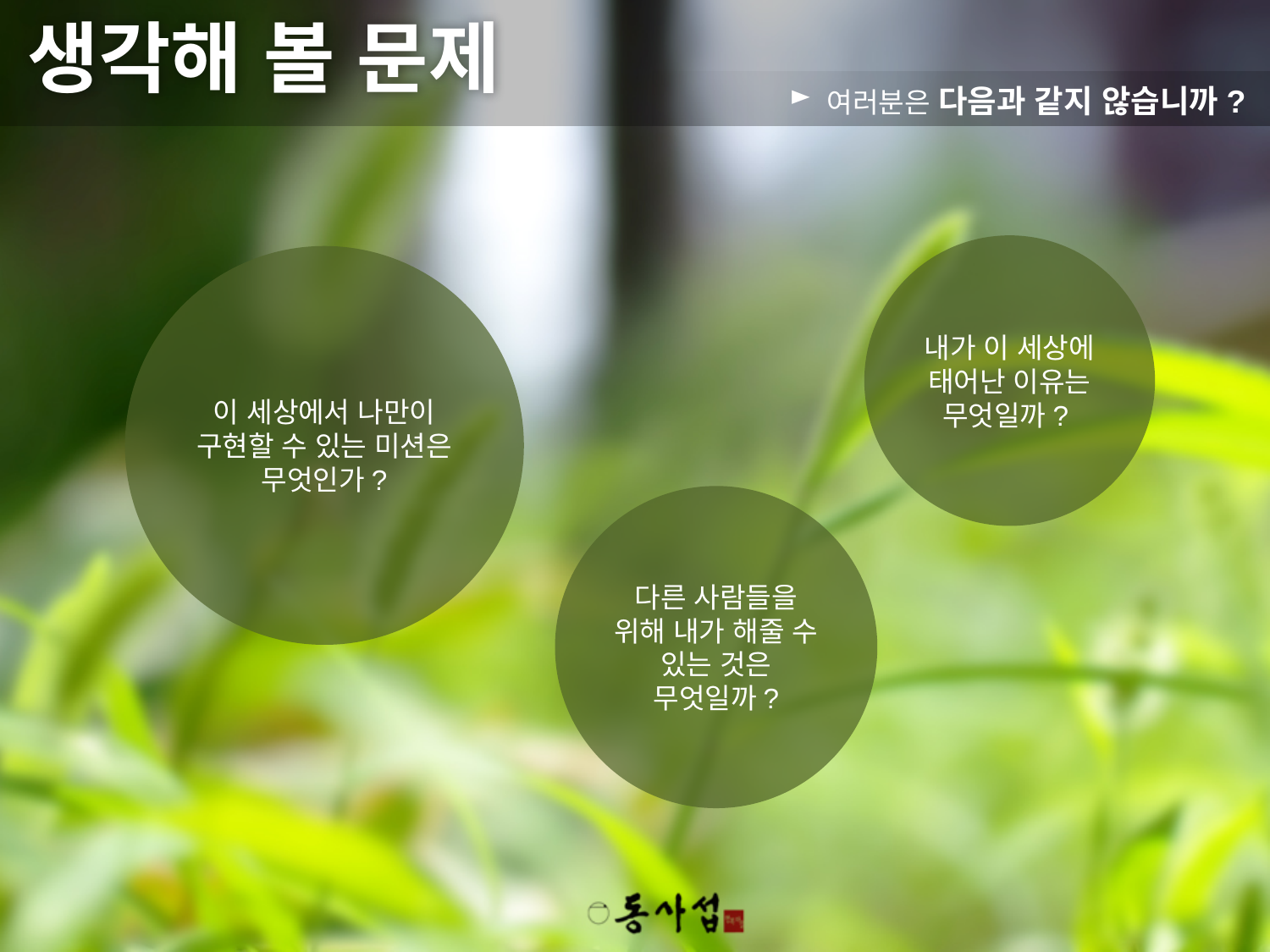

생각해 볼 문제

 여러분은 다음과 같지 않습니까?

내가 이 세상에 태어난 이유는 무엇일까?
이 세상에서 나만이 구현할 수 있는 미션은 무엇인가?
다른 사람들을 위해 내가 해줄 수 있는 것은 무엇일까?